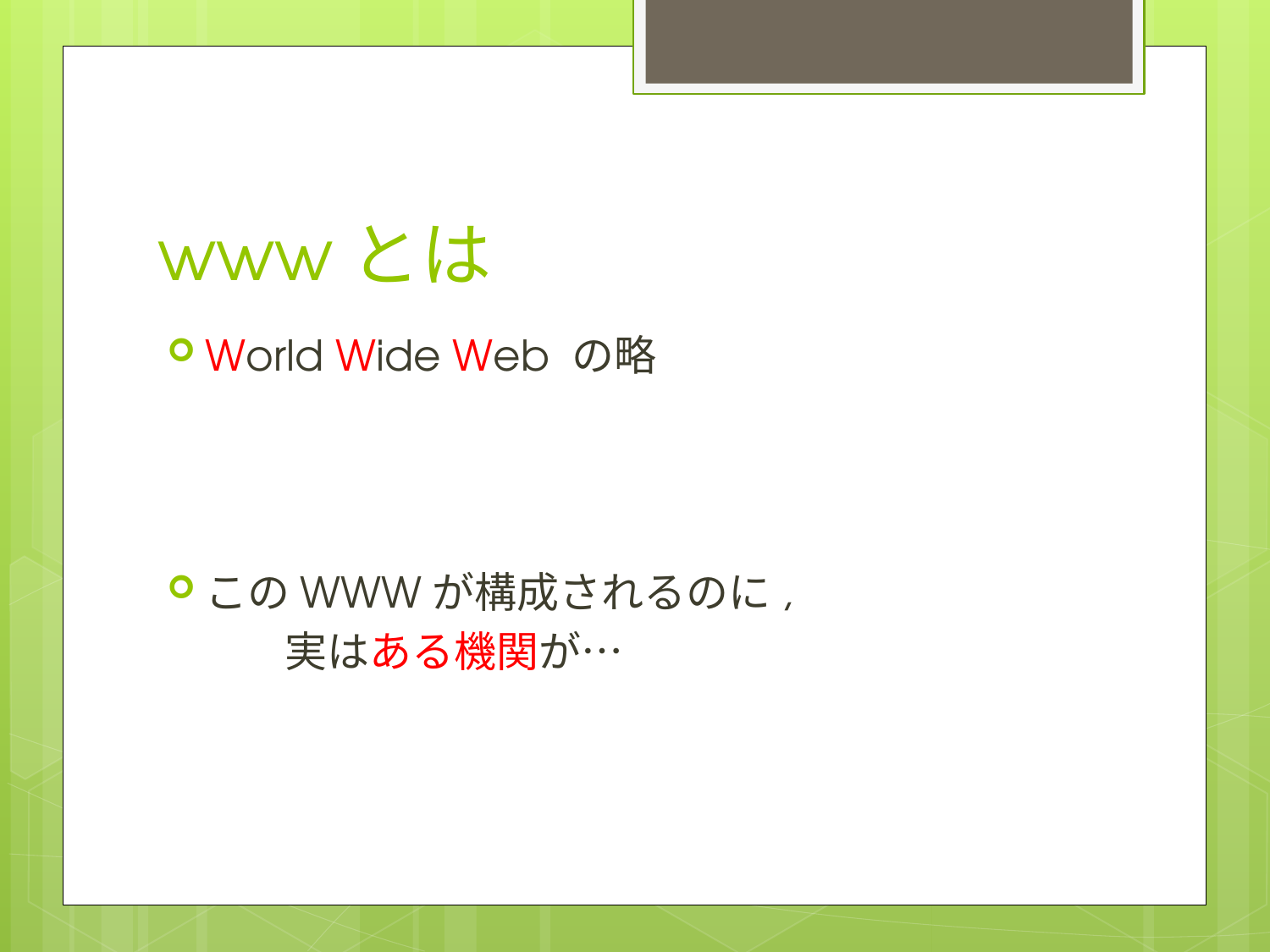

# wwwとは
World Wide Web の略

このWWWが構成されるのに,
	実はある機関が…